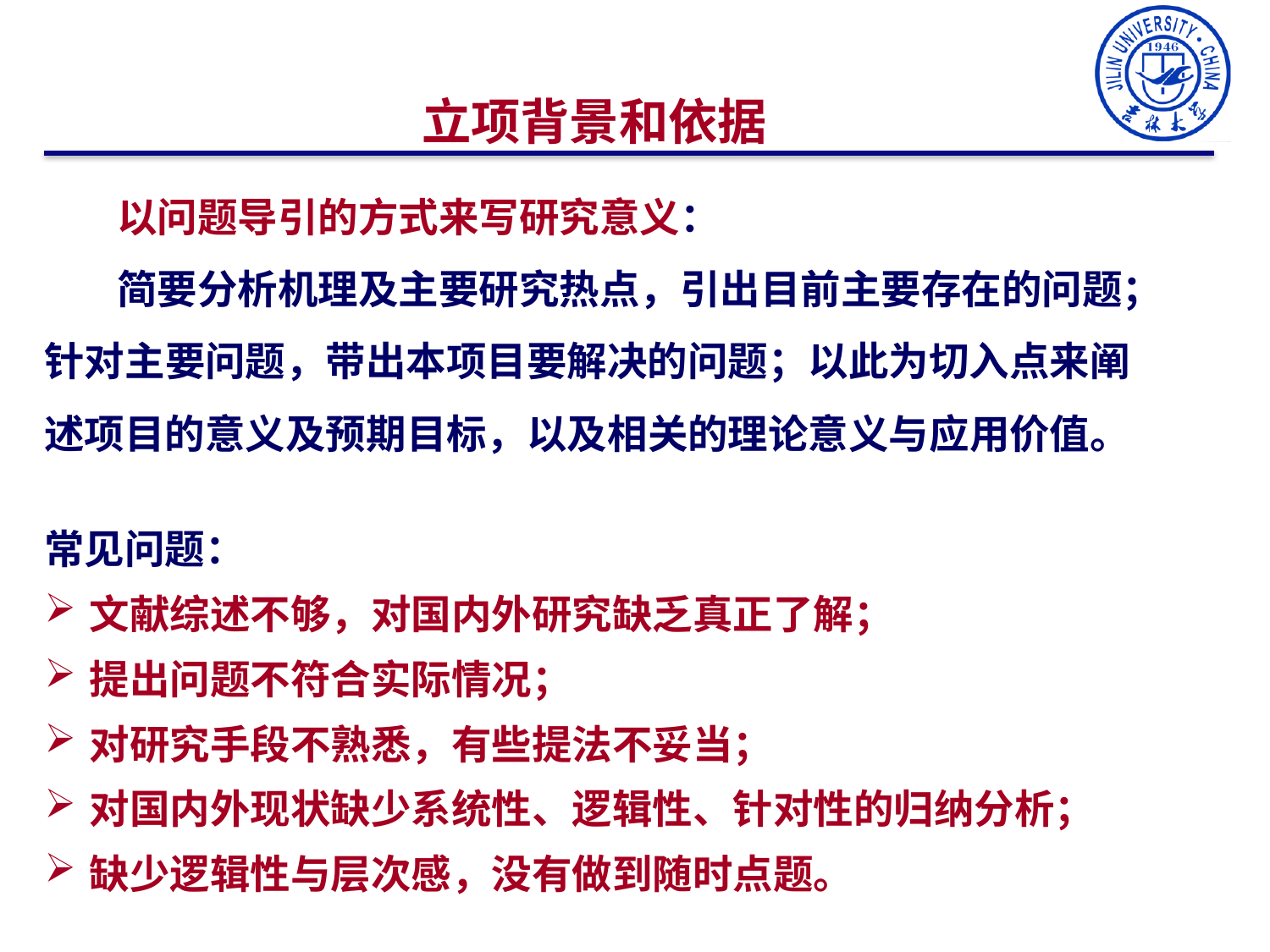

立项背景和依据
       以问题导引的方式来写研究意义：
       简要分析机理及主要研究热点，引出目前主要存在的问题；
针对主要问题，带出本项目要解决的问题；以此为切入点来阐
述项目的意义及预期目标，以及相关的理论意义与应用价值。

常见问题：
文献综述不够，对国内外研究缺乏真正了解；
提出问题不符合实际情况；
对研究手段不熟悉，有些提法不妥当；
对国内外现状缺少系统性、逻辑性、针对性的归纳分析；
缺少逻辑性与层次感，没有做到随时点题。